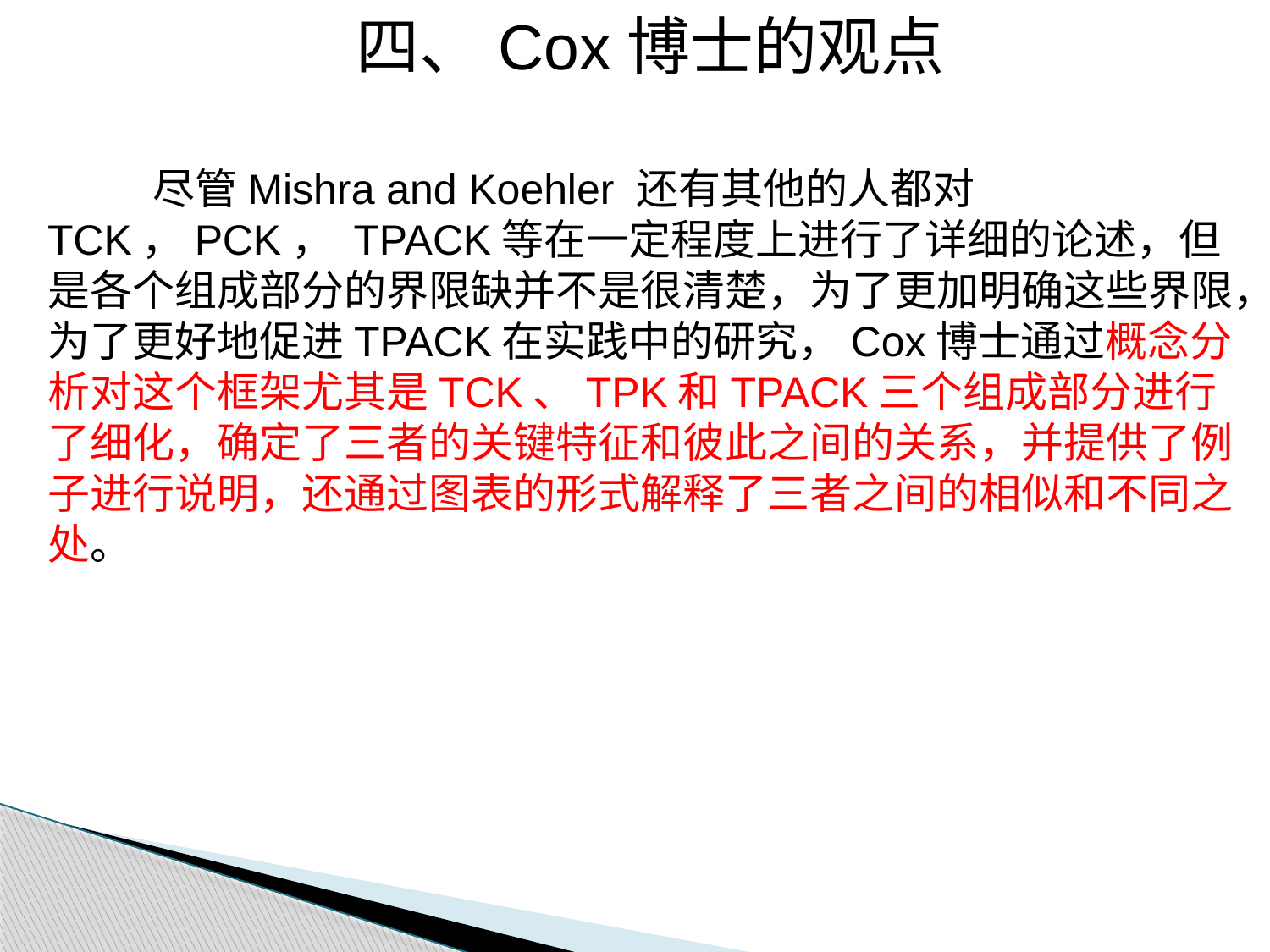

四、Cox博士的观点
          尽管Mishra and Koehler 还有其他的人都对TCK，PCK， TPACK等在一定程度上进行了详细的论述，但是各个组成部分的界限缺并不是很清楚，为了更加明确这些界限，为了更好地促进TPACK在实践中的研究，Cox博士通过概念分析对这个框架尤其是TCK、TPK和TPACK三个组成部分进行了细化，确定了三者的关键特征和彼此之间的关系，并提供了例子进行说明，还通过图表的形式解释了三者之间的相似和不同之处。